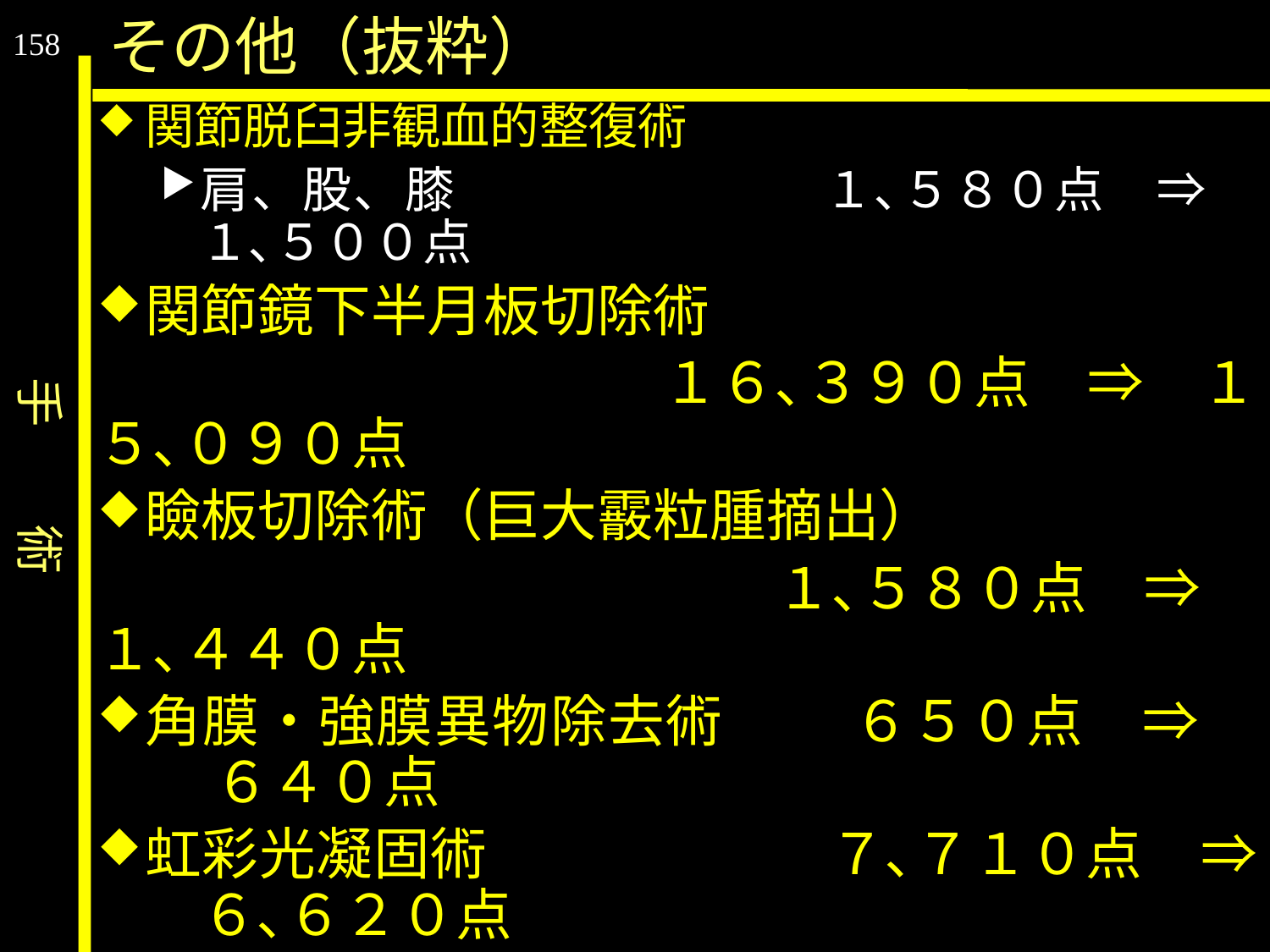

手　　術
その他（抜粋）
158

関節脱臼非観血的整復術
肩、股、膝			　　１､５８０点　⇒　１､５００点
関節鏡下半月板切除術
				　１６､３９０点　⇒　１５､０９０点
瞼板切除術（巨大霰粒腫摘出）
				　　　１､５８０点　⇒　１､４４０点
角膜・強膜異物除去術	　６５０点　⇒　　 ６４０点
虹彩光凝固術		　　　７､７１０点　⇒　６､６２０点
網膜光凝固術
通常のもの			１１､２００点　⇒　１０､０２０点
その他特殊なもの		１８､１００点　⇒　１５､９６０点
後発白内障手術１､５２０点　⇒　１､３８０点